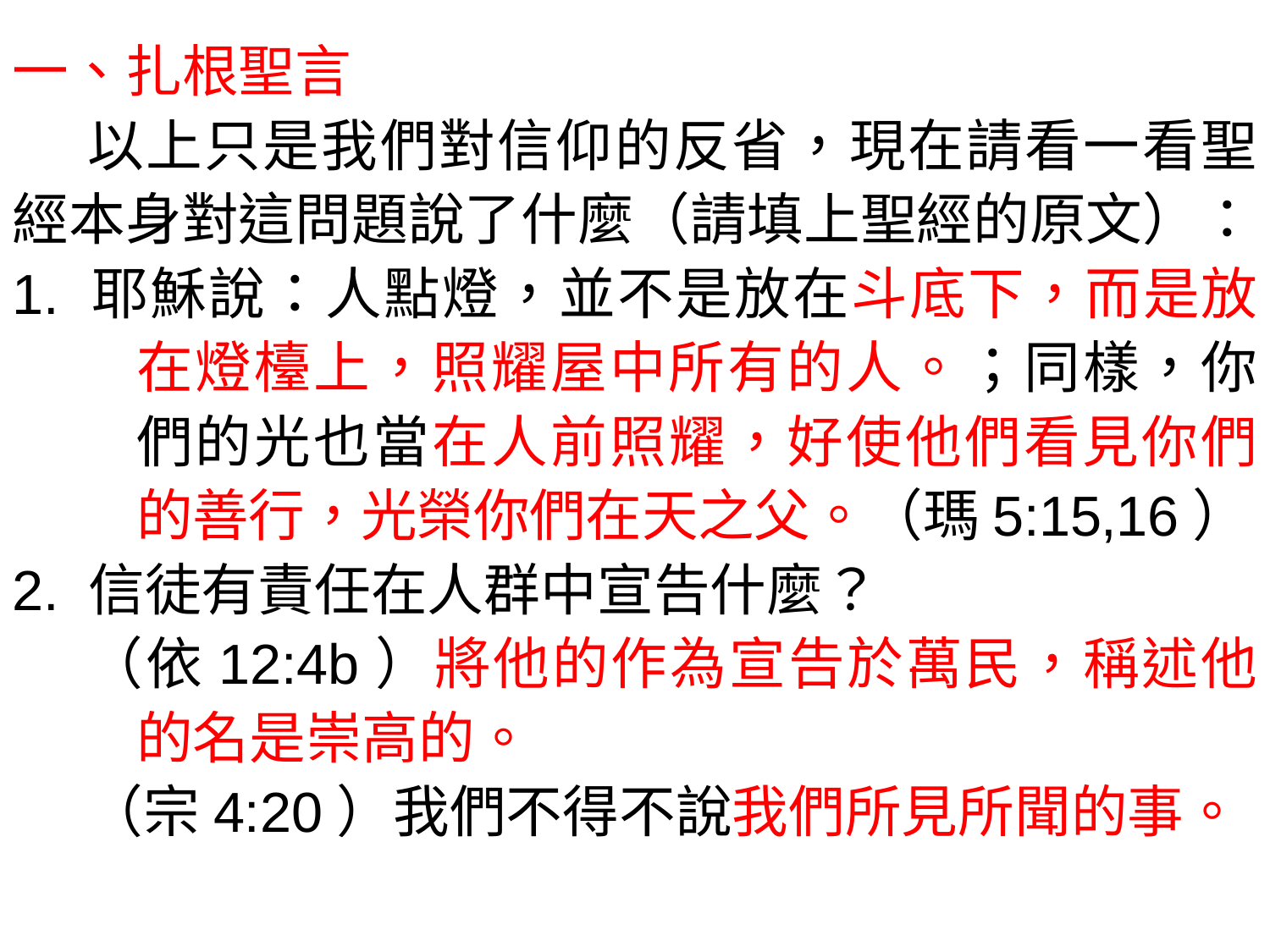

一、扎根聖言
    以上只是我們對信仰的反省，現在請看一看聖經本身對這問題說了什麼（請填上聖經的原文）：
1. 耶穌說：人點燈，並不是放在斗底下，而是放在燈檯上，照耀屋中所有的人。；同樣，你們的光也當在人前照耀，好使他們看見你們的善行，光榮你們在天之父。（瑪5:15,16）
2. 信徒有責任在人群中宣告什麼？
（依12:4b）將他的作為宣告於萬民，稱述他的名是崇高的。
（宗4:20）我們不得不說我們所見所聞的事。